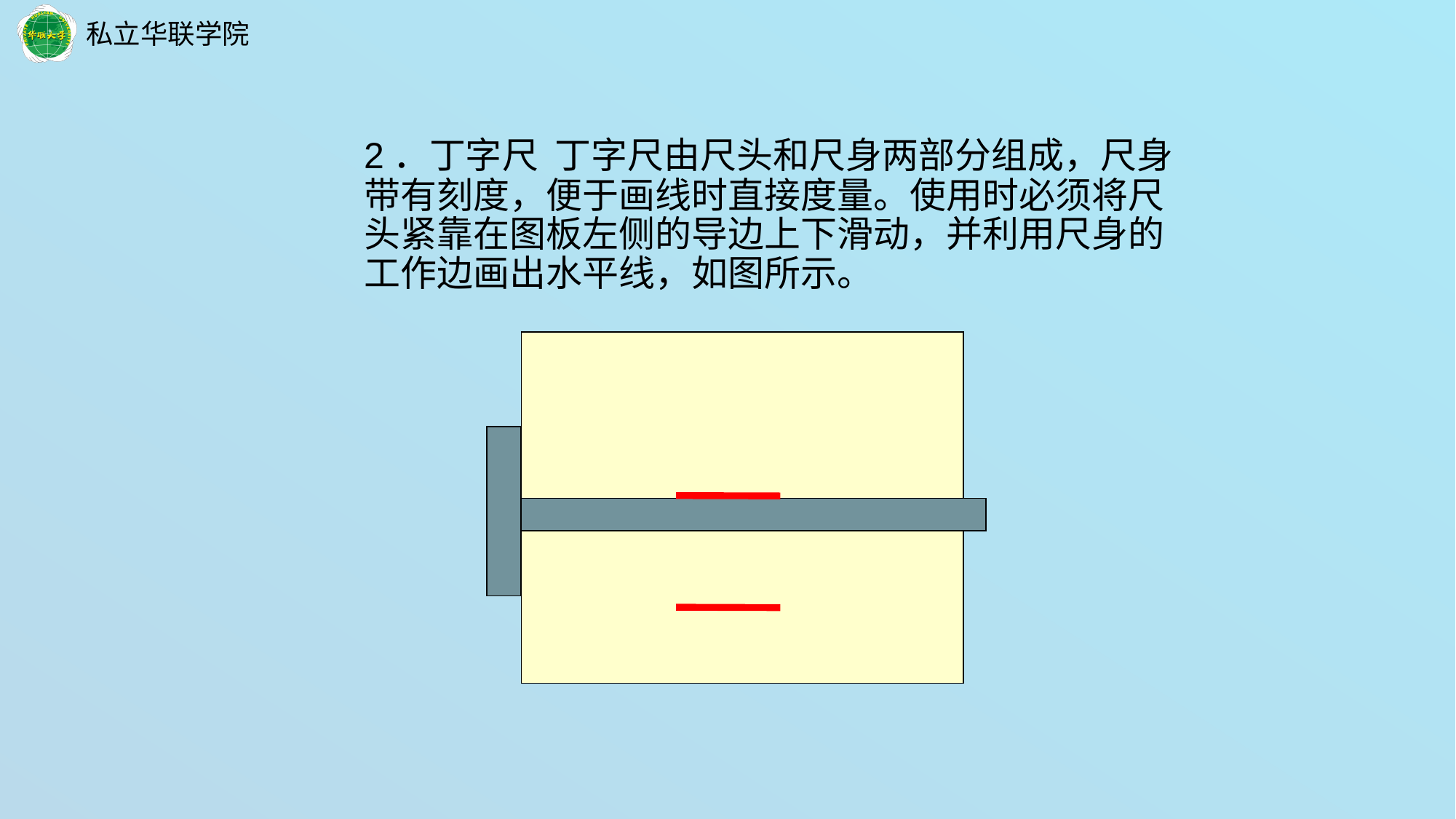

2．丁字尺  丁字尺由尺头和尺身两部分组成，尺身带有刻度，便于画线时直接度量。使用时必须将尺头紧靠在图板左侧的导边上下滑动，并利用尺身的工作边画出水平线，如图所示。